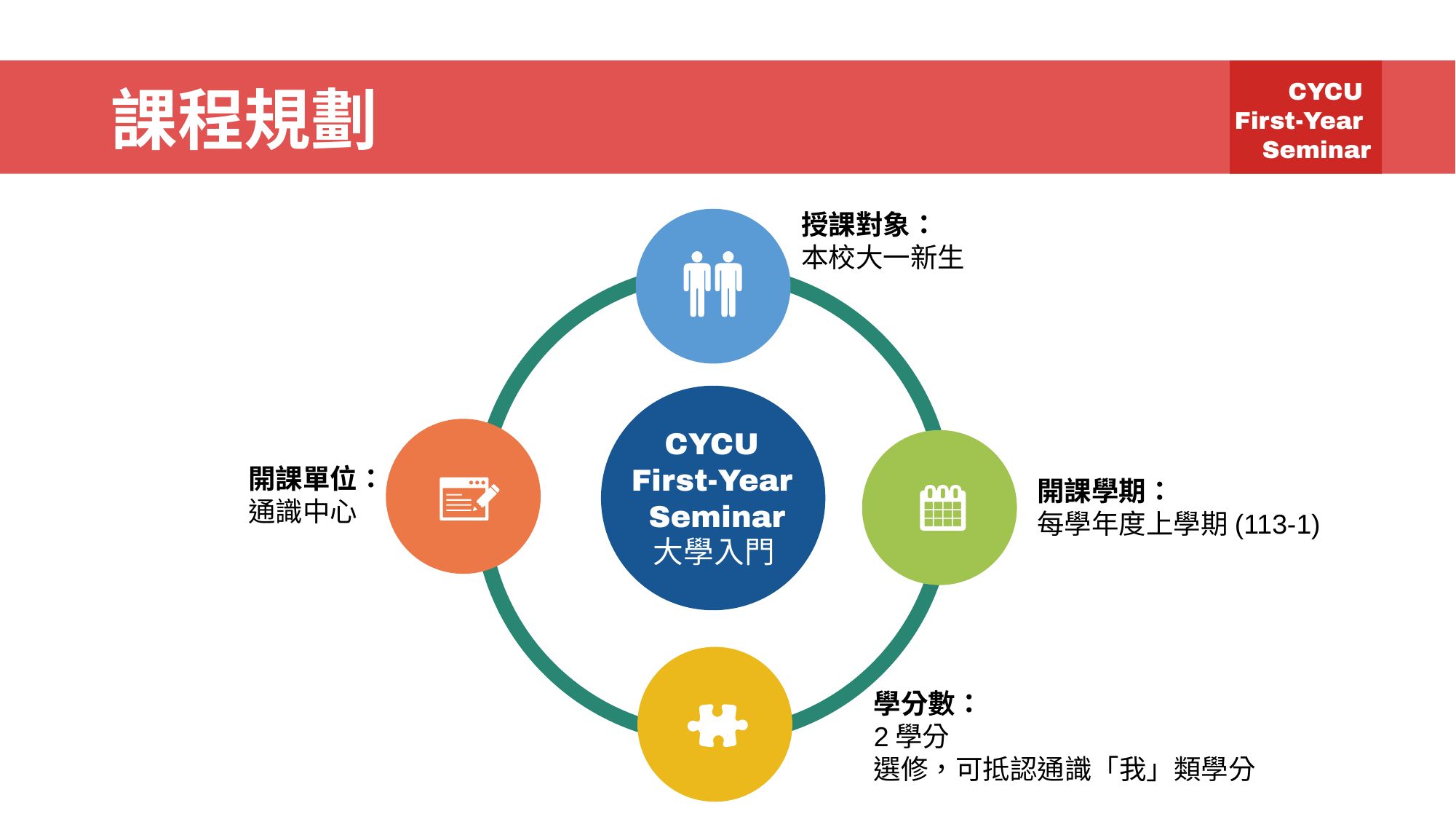

# 課程規劃

CYCU
First-Year
Seminar
授課對象：
本校大一新生

大學入門

CYCU
First-Year
Seminar

開課單位：通識中心
開課學期：
每學年度上學期(113-1)

學分數：
2學分
選修，可抵認通識「我」類學分